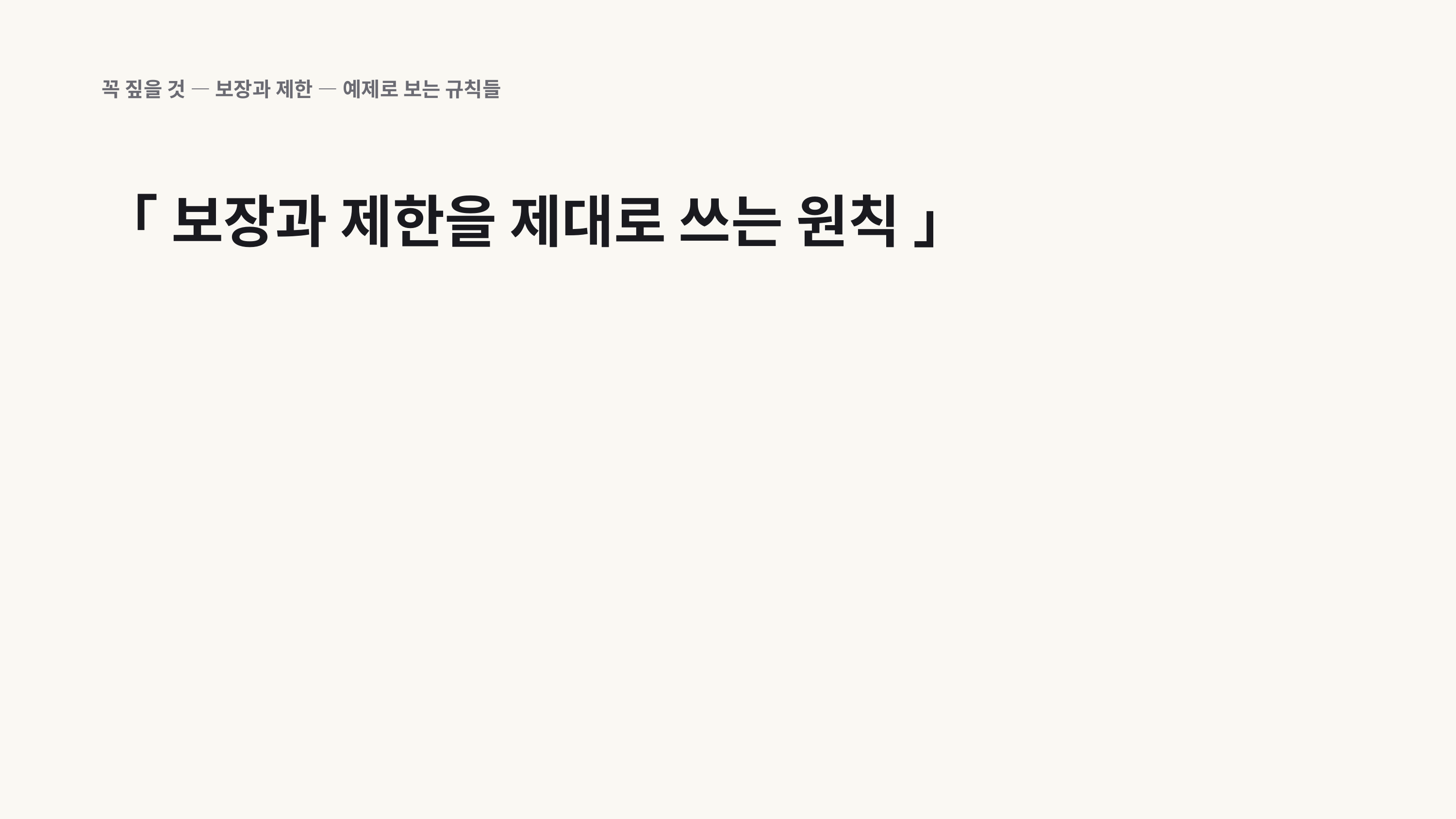

꼭 짚을 것 — 보장과 제한 — 예제로 보는 규칙들
「 보장과 제한을 제대로 쓰는 원칙 」